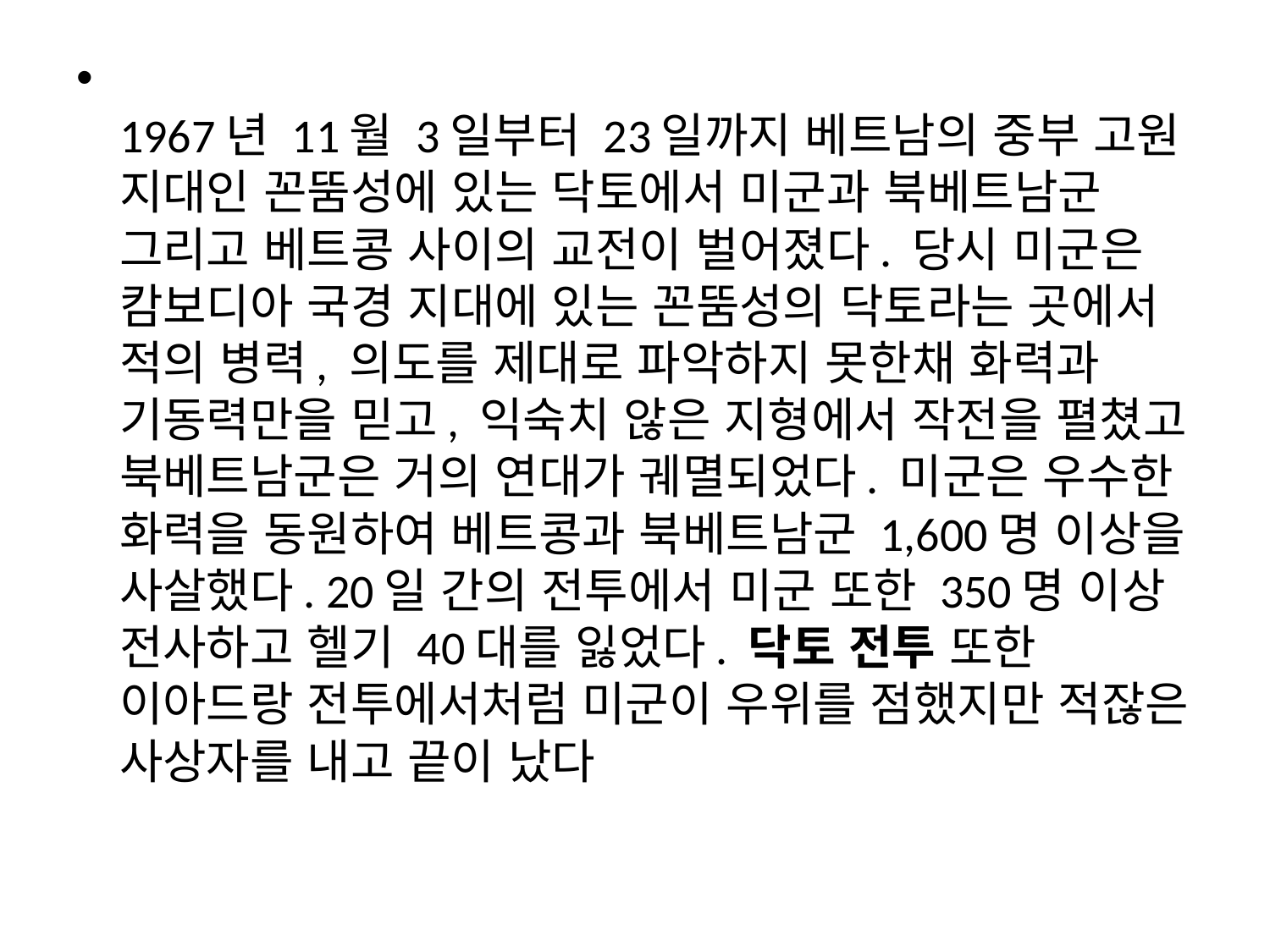

1967년 11월 3일부터 23일까지 베트남의 중부 고원 지대인 꼰뚬성에 있는 닥토에서 미군과 북베트남군 그리고 베트콩 사이의 교전이 벌어졌다. 당시 미군은 캄보디아 국경 지대에 있는 꼰뚬성의 닥토라는 곳에서 적의 병력, 의도를 제대로 파악하지 못한채 화력과 기동력만을 믿고, 익숙치 않은 지형에서 작전을 펼쳤고 북베트남군은 거의 연대가 궤멸되었다. 미군은 우수한 화력을 동원하여 베트콩과 북베트남군 1,600명 이상을 사살했다. 20일 간의 전투에서 미군 또한 350명 이상 전사하고 헬기 40대를 잃었다. 닥토 전투 또한 이아드랑 전투에서처럼 미군이 우위를 점했지만 적잖은 사상자를 내고 끝이 났다